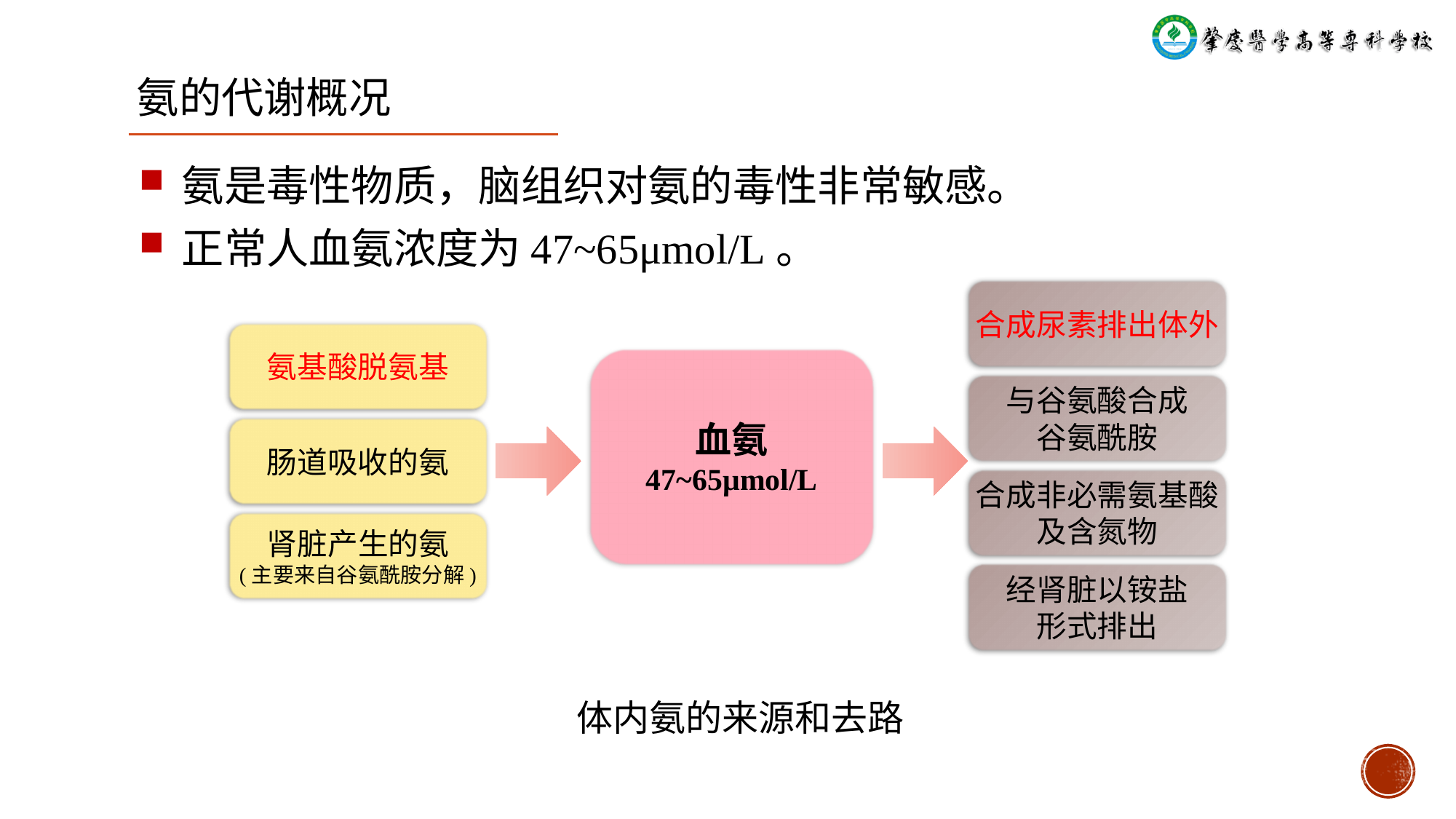

氨的代谢概况
氨是毒性物质，脑组织对氨的毒性非常敏感。
正常人血氨浓度为47~65μmol/L。
合成尿素排出体外
氨基酸脱氨基
血氨
47~65μmol/L
与谷氨酸合成
谷氨酰胺
肠道吸收的氨

合成非必需氨基酸
及含氮物
肾脏产生的氨
(主要来自谷氨酰胺分解)
经肾脏以铵盐
形式排出
体内氨的来源和去路